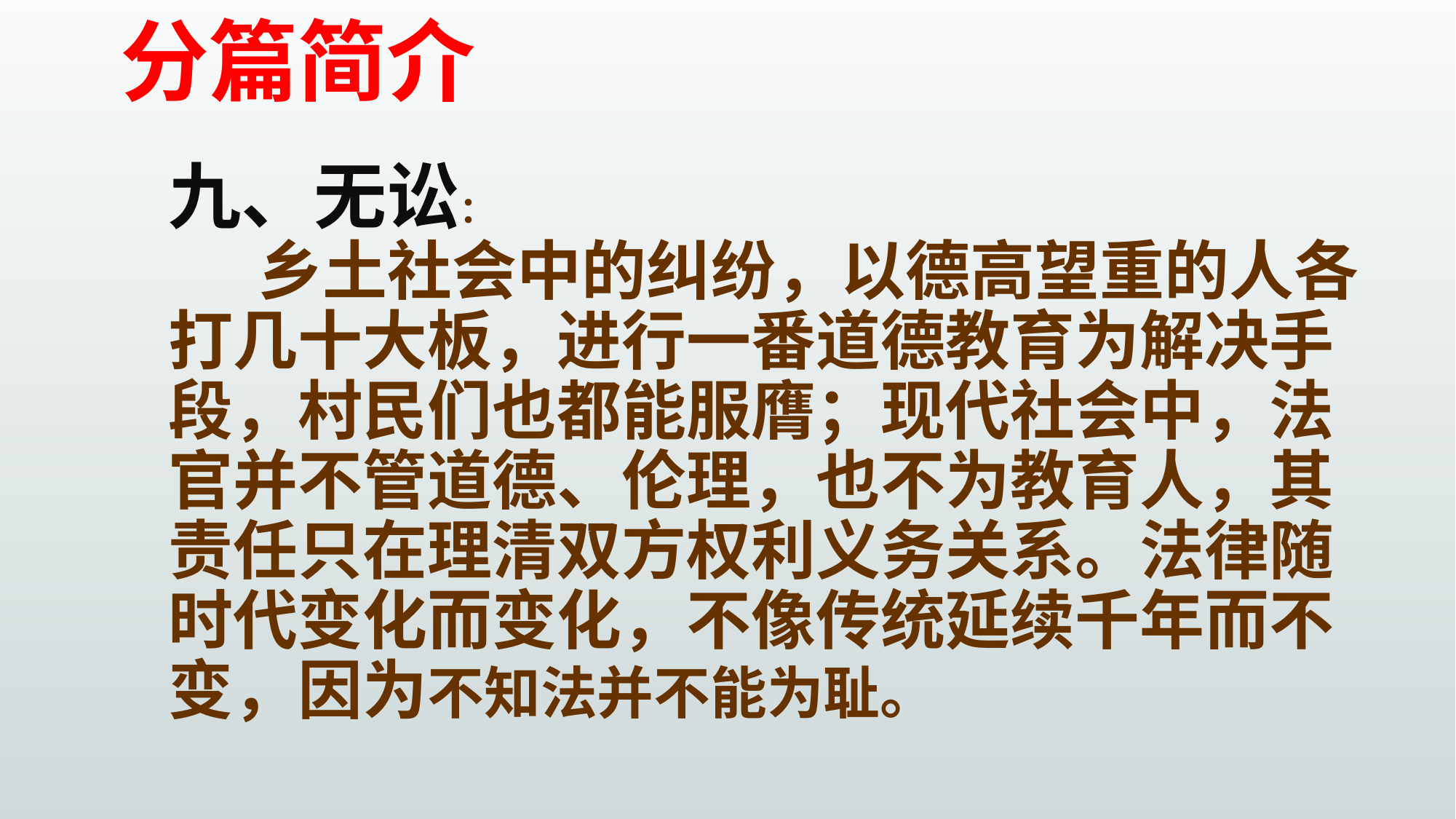

分篇简介
九、无讼：
       乡土社会中的纠纷，以德高望重的人各打几十大板，进行一番道德教育为解决手段，村民们也都能服膺；现代社会中，法官并不管道德、伦理，也不为教育人，其责任只在理清双方权利义务关系。法律随时代变化而变化，不像传统延续千年而不变，因为不知法并不能为耻。